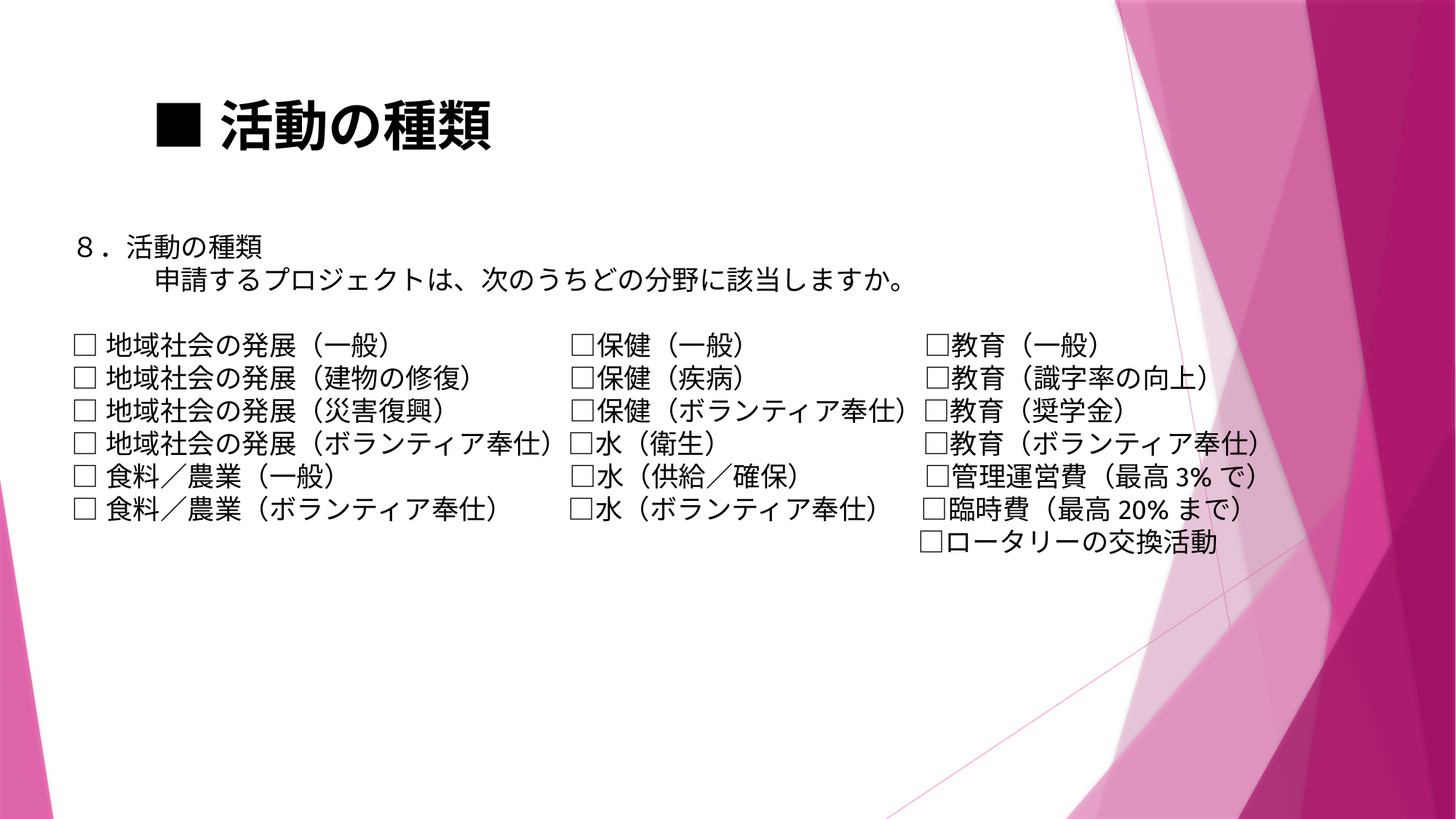

■活動の種類

８．活動の種類
　　　申請するプロジェクトは、次のうちどの分野に該当しますか。

□地域社会の発展（一般）　　　　　　□保健（一般）　　　　　　□教育（一般）
□地域社会の発展（建物の修復）　　　□保健（疾病）　　　　　　□教育（識字率の向上）
□地域社会の発展（災害復興）　　　　□保健（ボランティア奉仕）□教育（奨学金）
□地域社会の発展（ボランティア奉仕）□水（衛生）　　　　　　　□教育（ボランティア奉仕）
□食料／農業（一般）　　　　　　　　□水（供給／確保）　　　　□管理運営費（最高3%で）
□食料／農業（ボランティア奉仕）　　□水（ボランティア奉仕）　□臨時費（最高20%まで）
　　　　　　　　　　　　　　　　　　　　　　　　　　　　　　　□ロータリーの交換活動